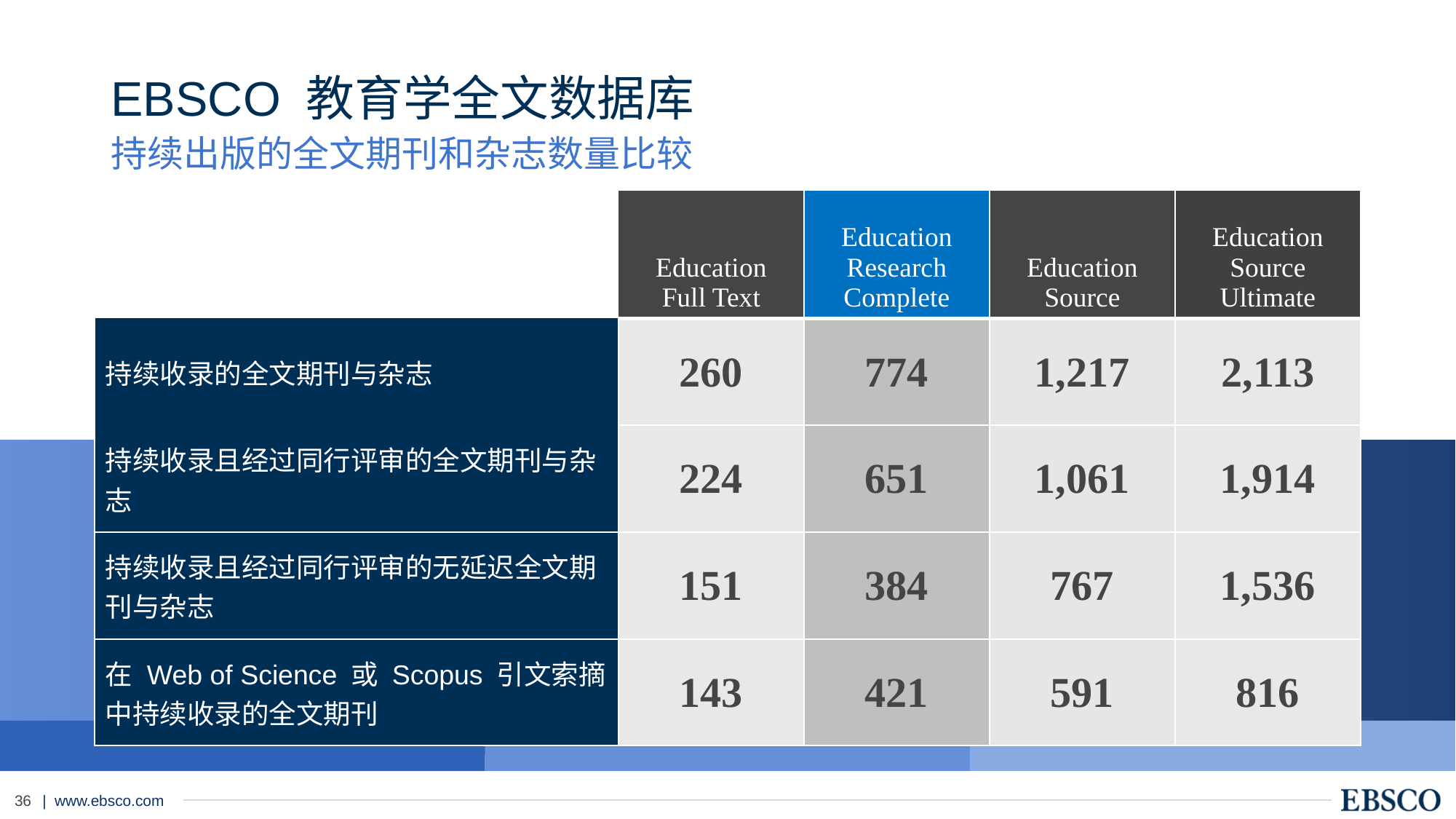

# EBSCO 教育学全文数据库 持续出版的全文期刊和杂志数量比较
|  | Education Full Text | Education Research Complete | Education Source | Education Source Ultimate |
| --- | --- | --- | --- | --- |
| 持续收录的全文期刊与杂志 | 260 | 774 | 1,217 | 2,113 |
| 持续收录且经过同行评审的全文期刊与杂志 | 224 | 651 | 1,061 | 1,914 |
| 持续收录且经过同行评审的无延迟全文期刊与杂志 | 151 | 384 | 767 | 1,536 |
| 在 Web of Science 或 Scopus 引文索摘中持续收录的全文期刊 | 143 | 421 | 591 | 816 |